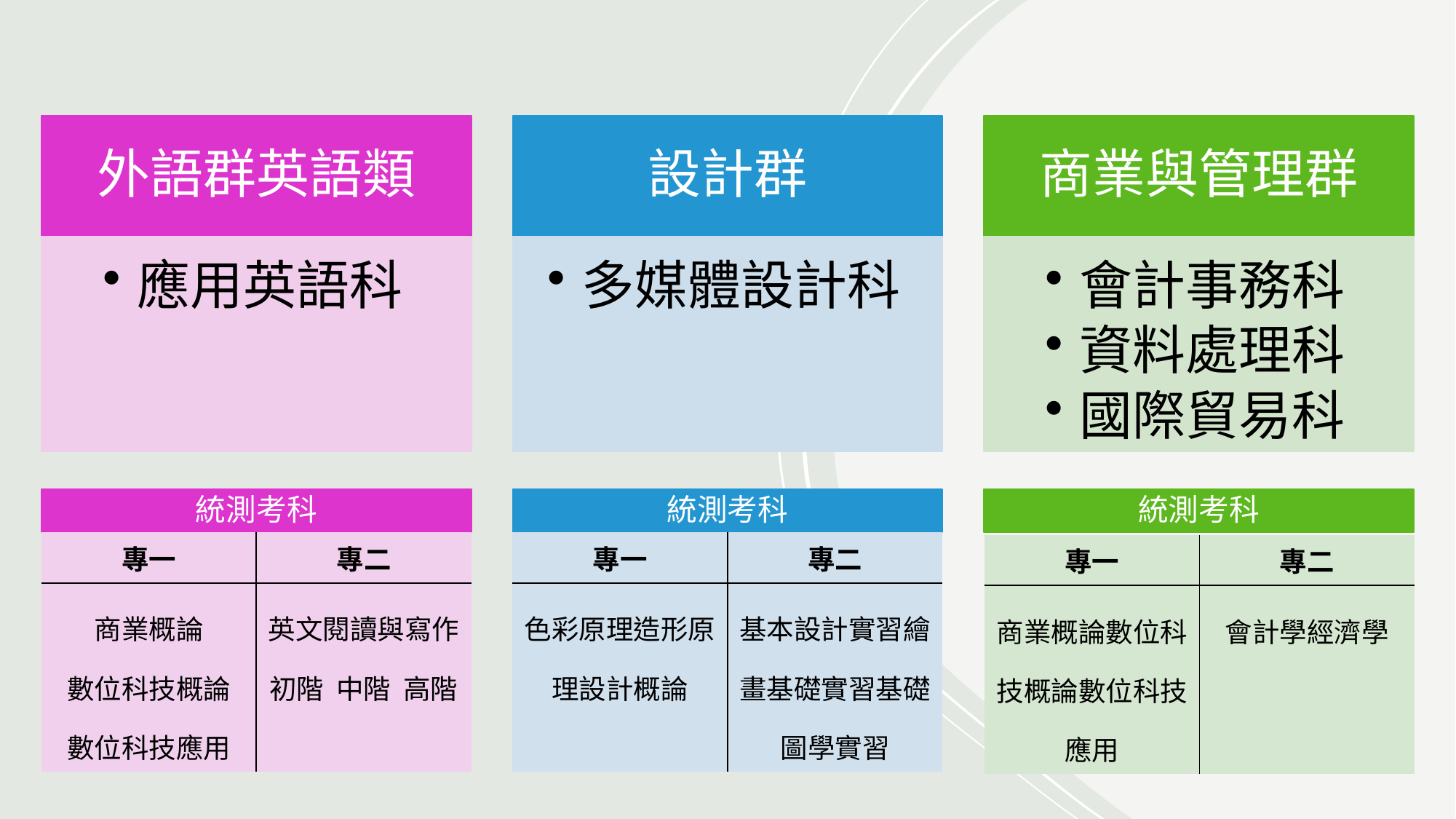

外語群英語類
應用英語科
設計群
多媒體設計科
商業與管理群
會計事務科
資料處理科
國際貿易科
統測考科
統測考科
統測考科
| 專一 | 專二 |
| --- | --- |
| 商業概論 數位科技概論 數位科技應用 | 英文閱讀與寫作 初階 中階 高階 |
| 專一 | 專二 |
| --- | --- |
| 色彩原理 造形原理 設計概論 | 基本設計實習 繪畫基礎實習 基礎圖學實習 |
| 專一 | 專二 |
| --- | --- |
| 商業概論 數位科技概論 數位科技應用 | 會計學 經濟學 |